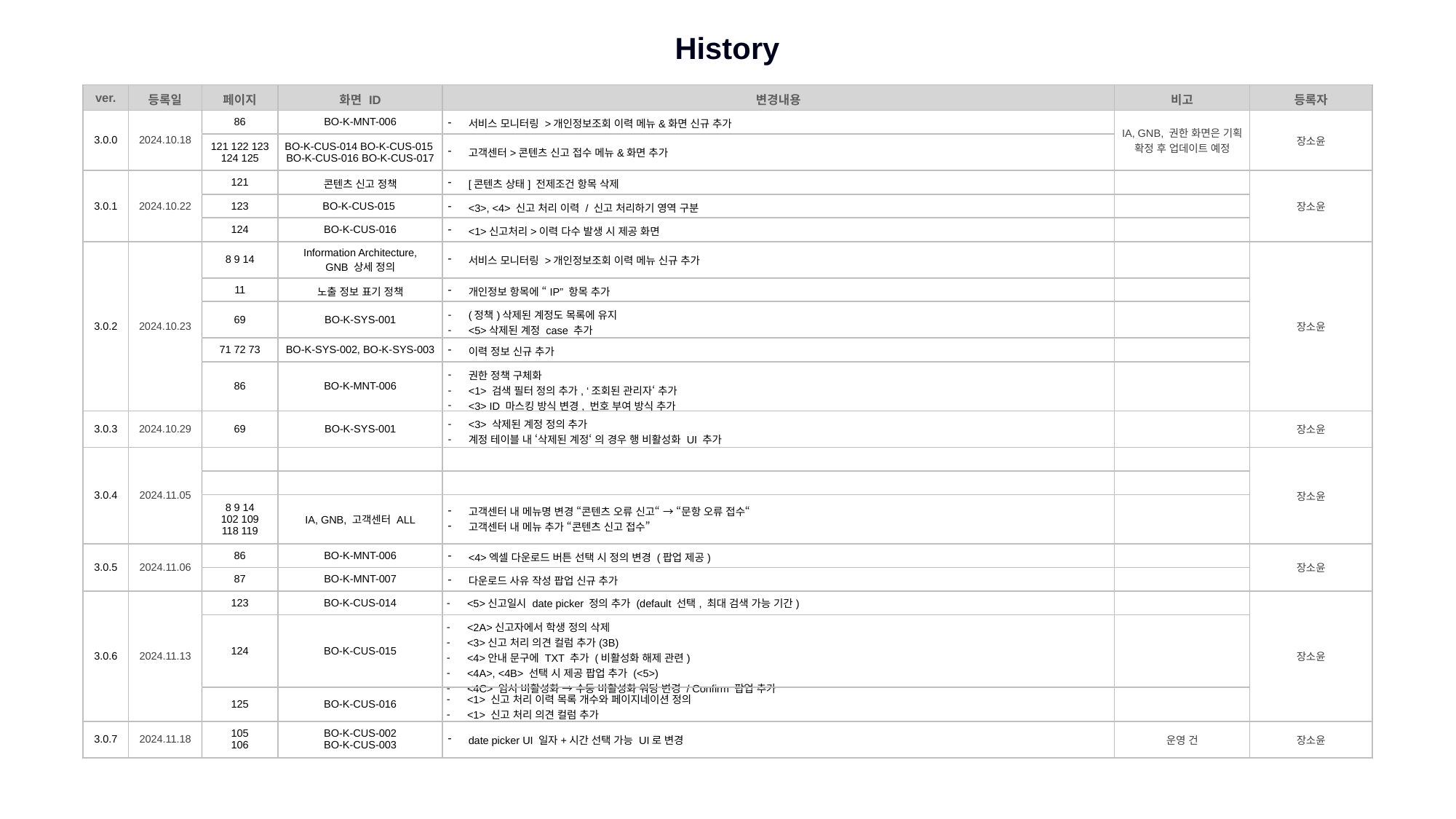

History
| ver. | 등록일 | 페이지 | 화면 ID | 변경내용 | 비고 | 등록자 |
| --- | --- | --- | --- | --- | --- | --- |
| 3.0.0 | 2024.10.18 | 86 | BO-K-MNT-006 | 서비스 모니터링 >개인정보조회 이력 메뉴&화면 신규 추가 | IA, GNB, 권한 화면은 기획 확정 후 업데이트 예정 | 장소윤 |
|  |  | 121 122 123 124 125 | BO-K-CUS-014 BO-K-CUS-015 BO-K-CUS-016 BO-K-CUS-017 | 고객센터>콘텐츠 신고 접수 메뉴&화면 추가 |  |  |
| 3.0.1 | 2024.10.22 | 121 | 콘텐츠 신고 정책 | [콘텐츠 상태] 전제조건 항목 삭제 |  | 장소윤 |
|  |  | 123 | BO-K-CUS-015 | <3>, <4> 신고 처리 이력 / 신고 처리하기 영역 구분 |  |  |
|  |  | 124 | BO-K-CUS-016 | <1>신고처리>이력 다수 발생 시 제공 화면 |  |  |
| 3.0.2 | 2024.10.23 | 8 9 14 | Information Architecture, GNB 상세 정의 | 서비스 모니터링 >개인정보조회 이력 메뉴 신규 추가 |  | 장소윤 |
|  |  | 11 | 노출 정보 표기 정책 | 개인정보 항목에 “IP” 항목 추가 |  |  |
|  |  | 69 | BO-K-SYS-001 | (정책)삭제된 계정도 목록에 유지 <5>삭제된 계정 case 추가 |  |  |
|  |  | 71 72 73 | BO-K-SYS-002, BO-K-SYS-003 | 이력 정보 신규 추가 |  |  |
|  |  | 86 | BO-K-MNT-006 | 권한 정책 구체화 <1> 검색 필터 정의 추가, ‘조회된 관리자‘ 추가 <3> ID 마스킹 방식 변경, 번호 부여 방식 추가 |  |  |
| 3.0.3 | 2024.10.29 | 69 | BO-K-SYS-001 | <3> 삭제된 계정 정의 추가 계정 테이블 내 ‘삭제된 계정‘ 의 경우 행 비활성화 UI 추가 |  | 장소윤 |
| 3.0.4 | 2024.11.05 |  |  |  |  | 장소윤 |
|  |  |  |  |  |  |  |
|  |  | 8 9 14 102 109 118 119 | IA, GNB, 고객센터 ALL | 고객센터 내 메뉴명 변경 “콘텐츠 오류 신고“ → “문항 오류 접수“ 고객센터 내 메뉴 추가 “콘텐츠 신고 접수” |  |  |
| 3.0.5 | 2024.11.06 | 86 | BO-K-MNT-006 | <4>엑셀 다운로드 버튼 선택 시 정의 변경 (팝업 제공) |  | 장소윤 |
|  |  | 87 | BO-K-MNT-007 | 다운로드 사유 작성 팝업 신규 추가 |  |  |
| 3.0.6 | 2024.11.13 | 123 | BO-K-CUS-014 | <5>신고일시 date picker 정의 추가 (default 선택, 최대 검색 가능 기간) |  | 장소윤 |
|  |  | 124 | BO-K-CUS-015 | <2A>신고자에서 학생 정의 삭제 <3>신고 처리 의견 컬럼 추가(3B) <4>안내 문구에 TXT 추가 (비활성화 해제 관련) <4A>, <4B> 선택 시 제공 팝업 추가 (<5>) <4C> 임시 비활성화 → 수동 비활성화 워딩 변경 / Confirm 팝업 추가 |  |  |
|  |  | 125 | BO-K-CUS-016 | <1> 신고 처리 이력 목록 개수와 페이지네이션 정의 <1> 신고 처리 의견 컬럼 추가 |  |  |
| 3.0.7 | 2024.11.18 | 105 106 | BO-K-CUS-002 BO-K-CUS-003 | date picker UI 일자+시간 선택 가능 UI로 변경 | 운영 건 | 장소윤 |